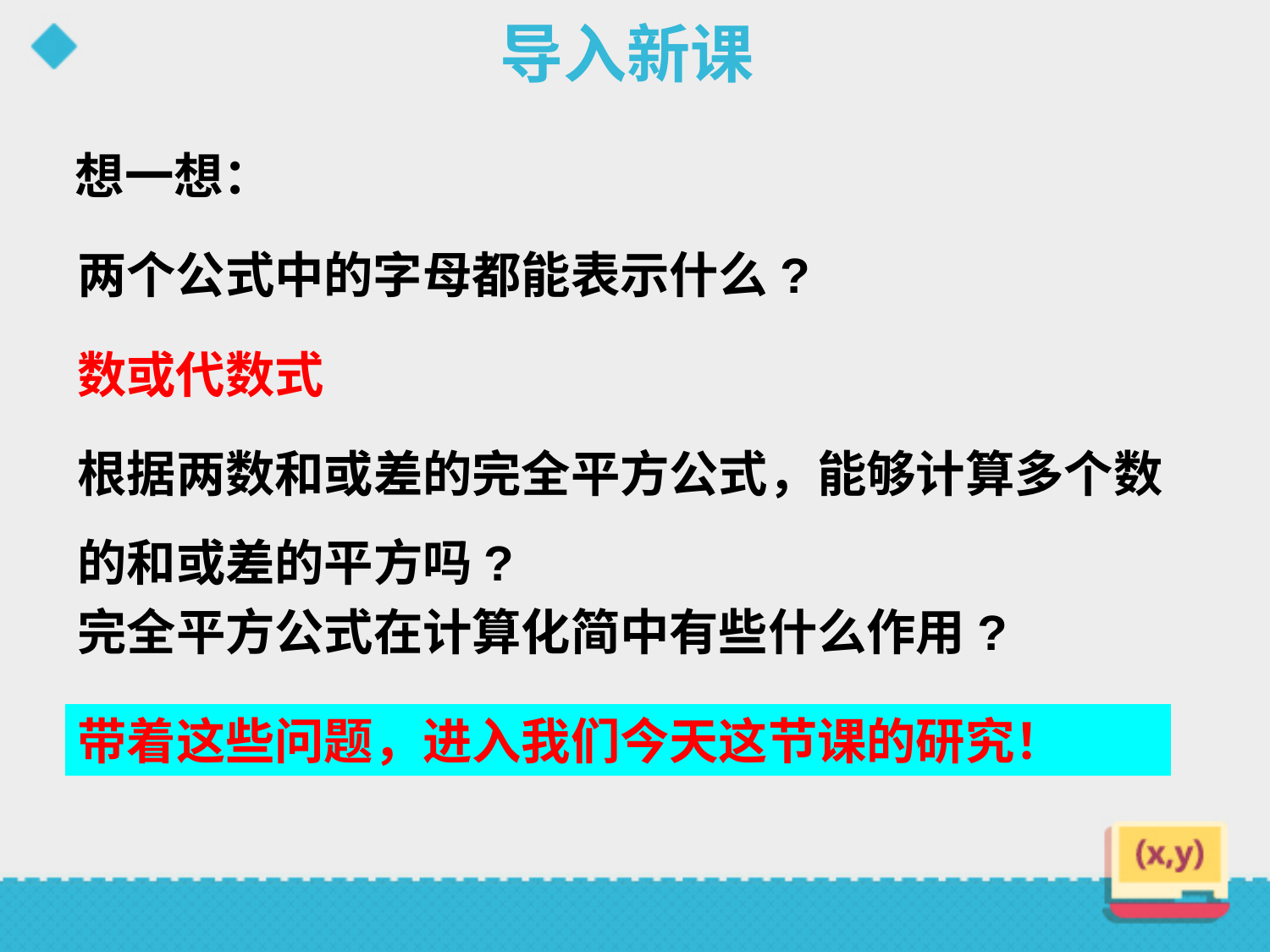

# 导入新课
 想一想：
两个公式中的字母都能表示什么?
数或代数式
根据两数和或差的完全平方公式，能够计算多个数的和或差的平方吗?

完全平方公式在计算化简中有些什么作用?
带着这些问题，进入我们今天这节课的研究！